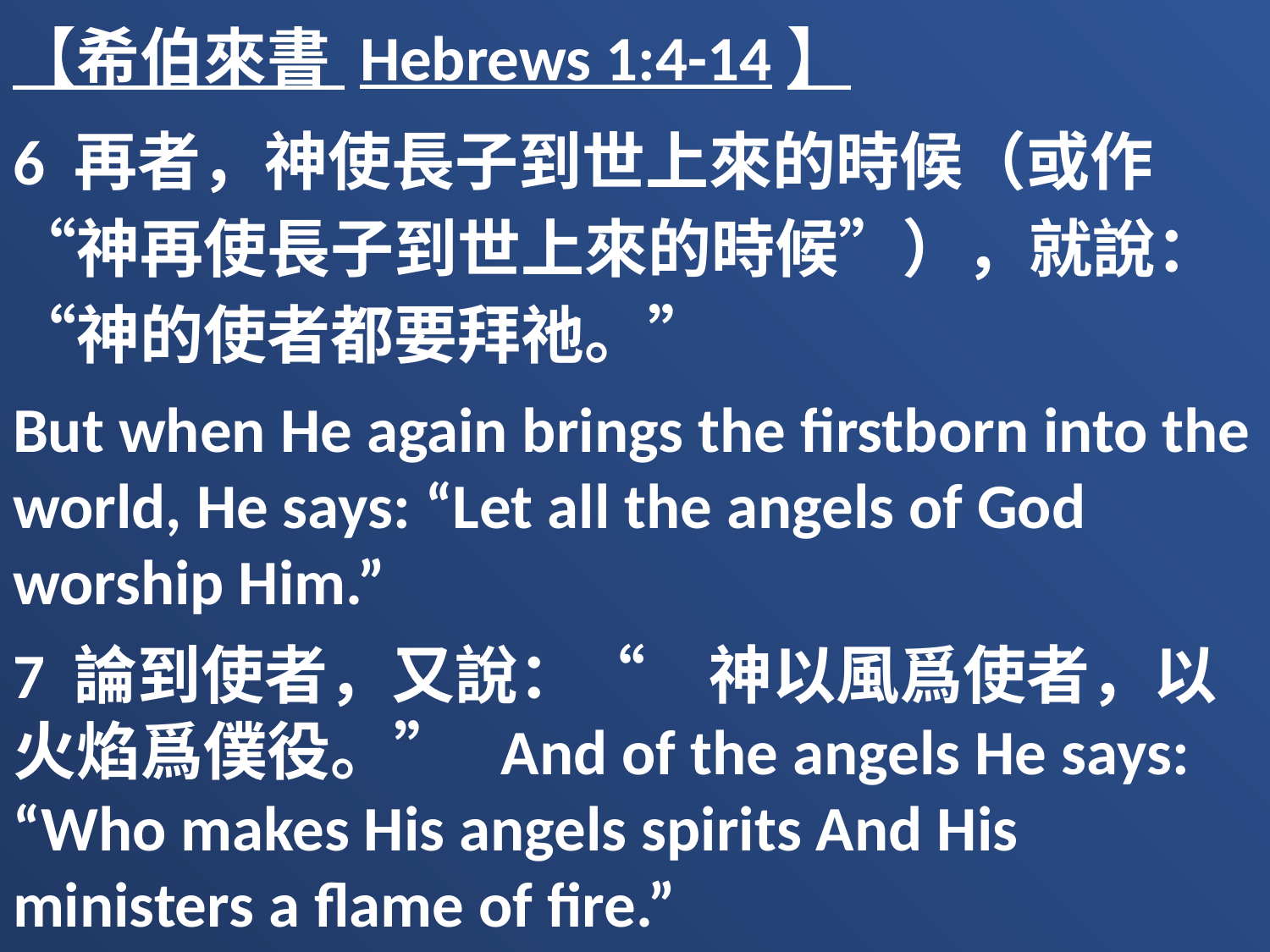

【希伯來書 Hebrews 1:4-14】
6 再者，神使長子到世上來的時候（或作“神再使長子到世上來的時候”），就說：“神的使者都要拜祂。”
But when He again brings the firstborn into the world, He says: “Let all the angels of God worship Him.”
7 論到使者，又說：“　神以風爲使者，以火焰爲僕役。”  And of the angels He says: “Who makes His angels spirits And His ministers a flame of fire.”